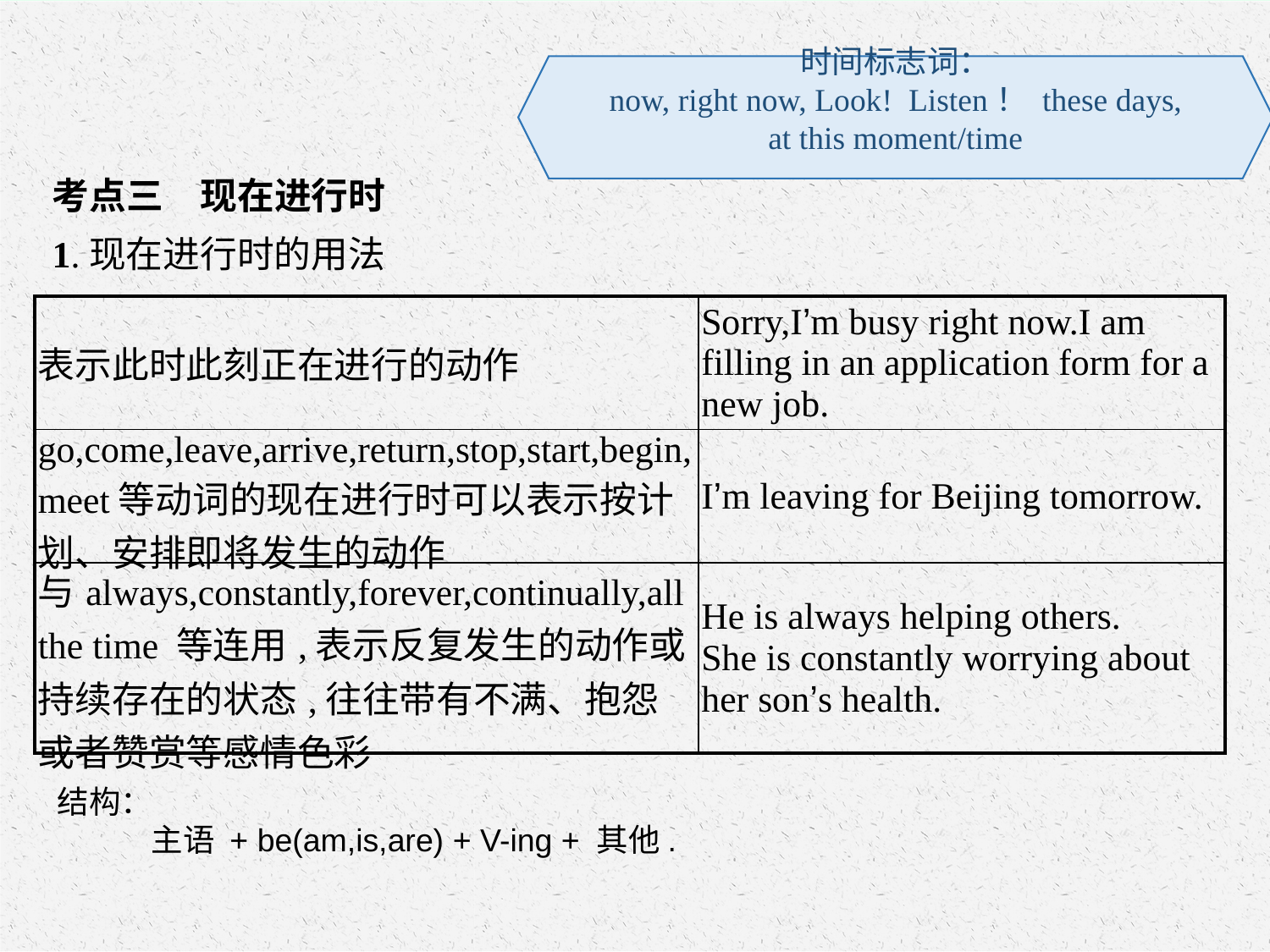

时间标志词：
now, right now, Look!  Listen！ these days,
at this moment/time

考点三　现在进行时
1.现在进行时的用法

| 表示此时此刻正在进行的动作 | Sorry,I’m busy right now.I am filling in an application form for a new job. |
| --- | --- |
| go,come,leave,arrive,return,stop,start,begin,meet等动词的现在进行时可以表示按计划、安排即将发生的动作 | I’m leaving for Beijing tomorrow. |
| 与always,constantly,forever,continually,all the time 等连用,表示反复发生的动作或持续存在的状态,往往带有不满、抱怨或者赞赏等感情色彩 | He is always helping others. She is constantly worrying about her son’s health. |
结构：
            主语 + be(am,is,are) + V-ing + 其他.